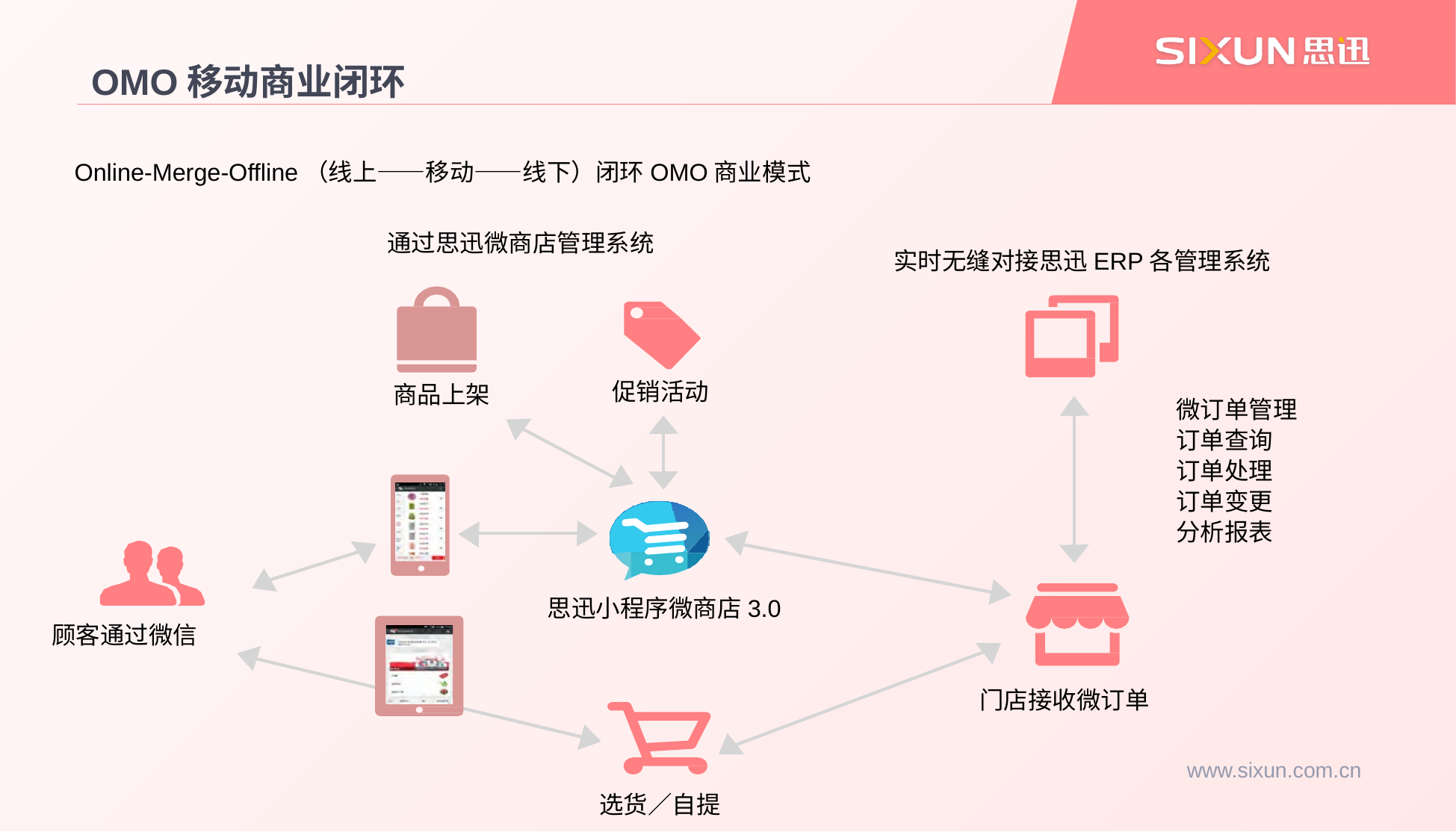

OMO移动商业闭环
Online-Merge-Offline（线上——移动——线下）闭环OMO商业模式
通过思迅微商店管理系统
实时无缝对接思迅ERP各管理系统

     商品上架
促销活动
微订单管理
订单查询
订单处理
订单变更
分析报表

思迅小程序微商店3.0

顾客通过微信

门店接收微订单

选货／自提